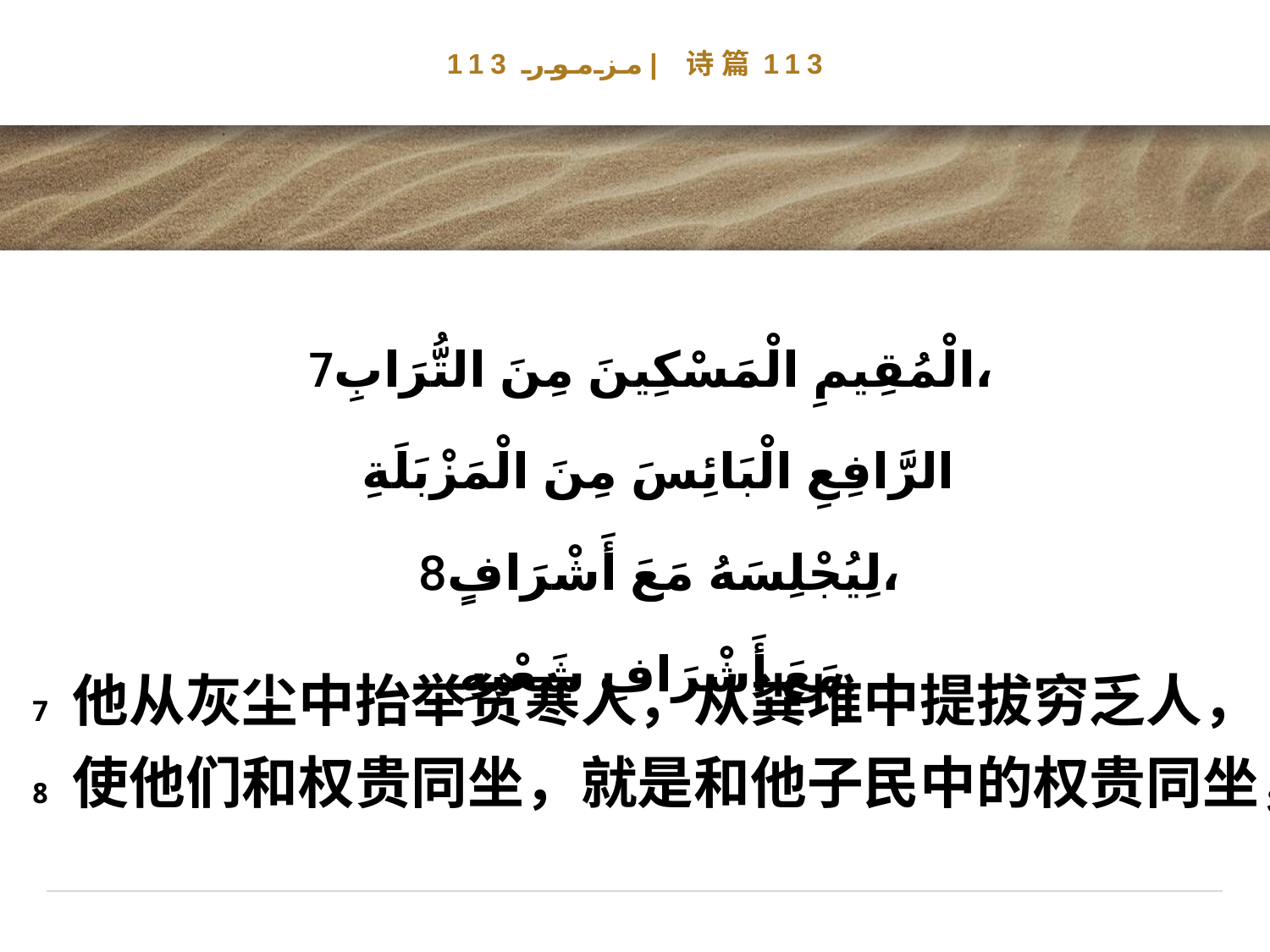

# مزمور 113| 诗篇113
7الْمُقِيمِ الْمَسْكِينَ مِنَ التُّرَابِ،
 الرَّافِعِ الْبَائِسَ مِنَ الْمَزْبَلَةِ
 8لِيُجْلِسَهُ مَعَ أَشْرَافٍ،
 مَعَ أَشْرَافِ شَعْبِهِ.

7 他从灰尘中抬举贫寒人，从粪堆中提拔穷乏人，
8 使他们和权贵同坐，就是和他子民中的权贵同坐，